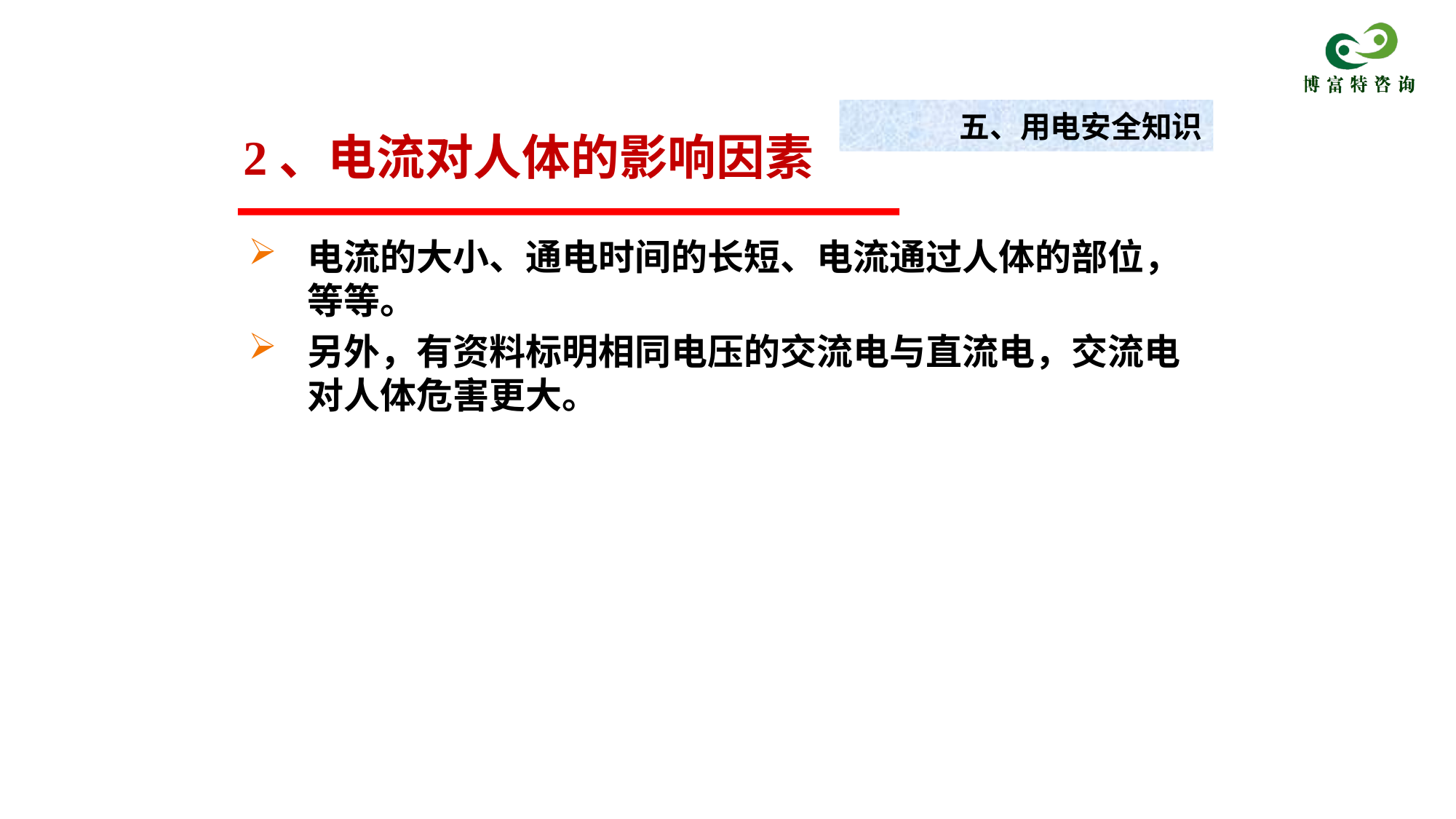

五、用电安全知识
 2、电流对人体的影响因素

电流的大小、通电时间的长短、电流通过人体的部位，等等。
另外，有资料标明相同电压的交流电与直流电，交流电对人体危害更大。